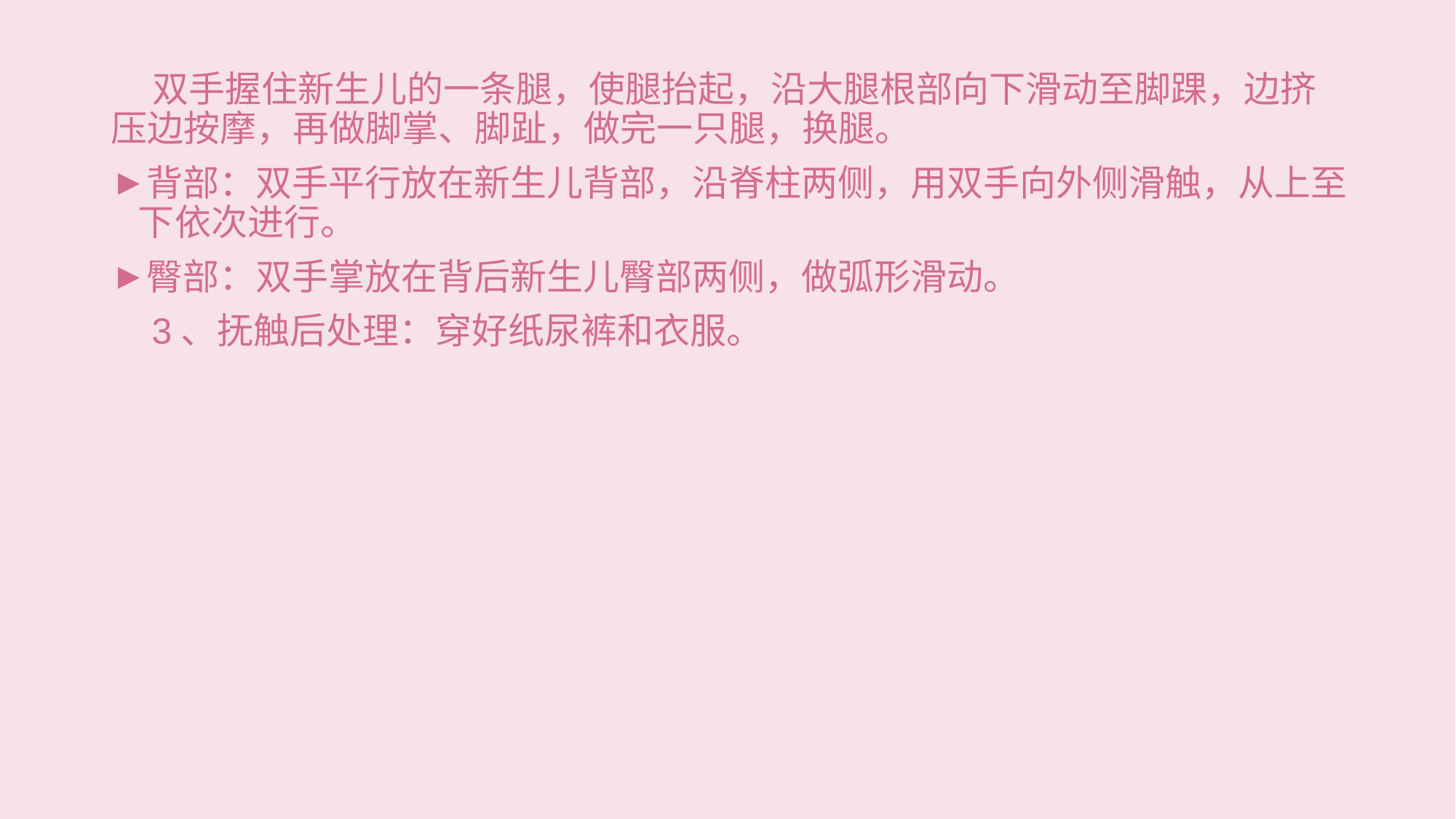

双手握住新生儿的一条腿，使腿抬起，沿大腿根部向下滑动至脚踝，边挤压边按摩，再做脚掌、脚趾，做完一只腿，换腿。
背部：双手平行放在新生儿背部，沿脊柱两侧，用双手向外侧滑触，从上至下依次进行。
臀部：双手掌放在背后新生儿臀部两侧，做弧形滑动。
    3、抚触后处理：穿好纸尿裤和衣服。